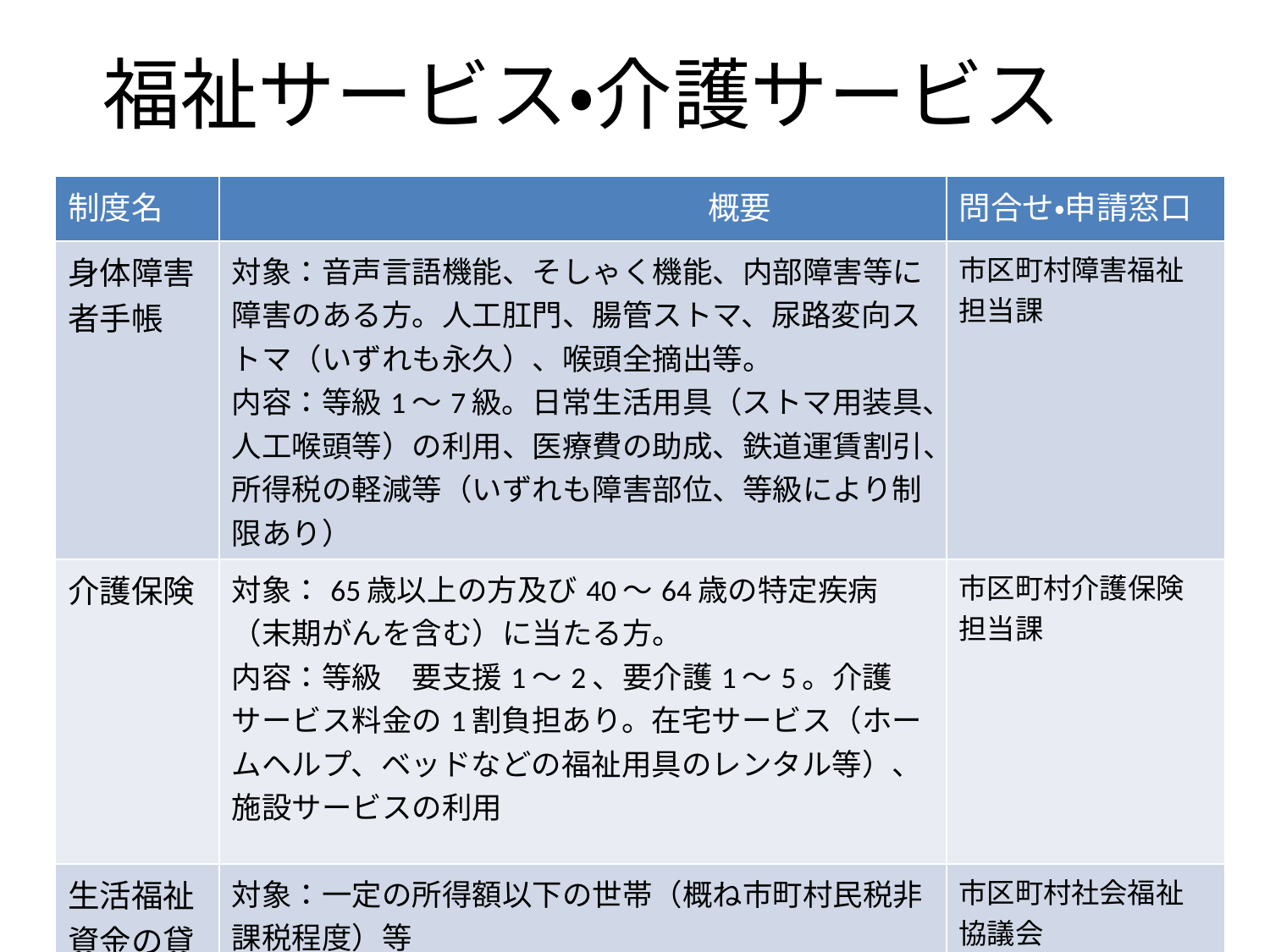

# 福祉サービス・介護サービス
| 制度名 | 概要 | 問合せ・申請窓口 |
| --- | --- | --- |
| 身体障害者手帳 | 対象：音声言語機能、そしゃく機能、内部障害等に障害のある方。人工肛門、腸管ストマ、尿路変向ストマ（いずれも永久）、喉頭全摘出等。 内容：等級1～7級。日常生活用具（ストマ用装具、人工喉頭等）の利用、医療費の助成、鉄道運賃割引、所得税の軽減等（いずれも障害部位、等級により制限あり） | 市区町村障害福祉担当課 |
| 介護保険 | 対象：65歳以上の方及び40～64歳の特定疾病（末期がんを含む）に当たる方。 内容：等級　要支援1～2、要介護1～5。介護サービス料金の1割負担あり。在宅サービス（ホームヘルプ、ベッドなどの福祉用具のレンタル等）、施設サービスの利用 | 市区町村介護保険担当課 |
| 生活福祉資金の貸付 | 対象：一定の所得額以下の世帯（概ね市町村民税非課税程度）等 内容：生業を営むために必要な経費等。無利子又は低利子にて貸付。貸付限度額あり。 | 市区町村社会福祉協議会 |